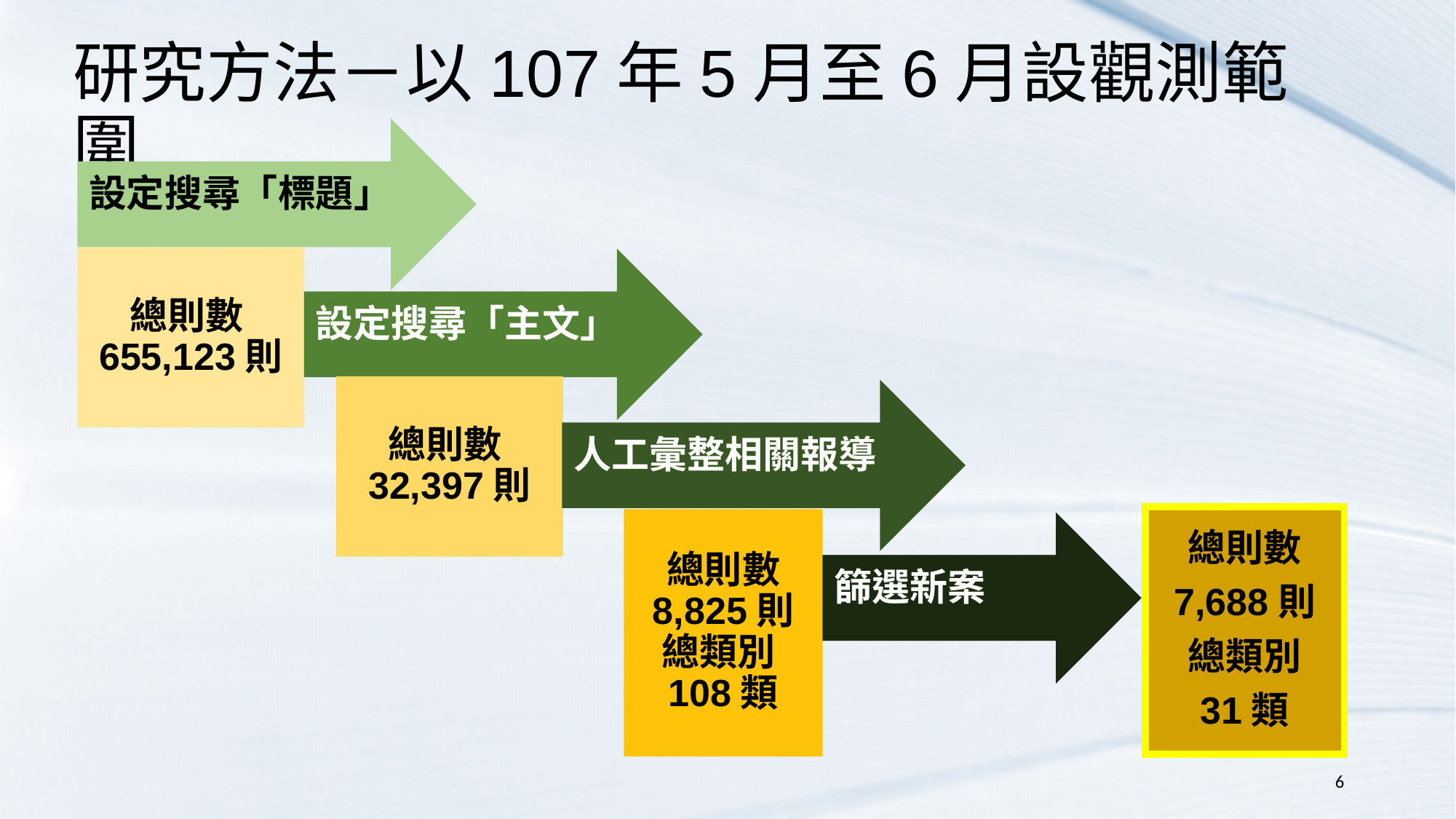

# 研究方法－以107年5月至6月設觀測範圍
設定搜尋「標題」
總則數655,123則
設定搜尋「主文」
總則數32,397則
人工彙整相關報導
總則數 8,825則 總類別108類

總則數
7,688則
總類別
31類

篩選新案
6